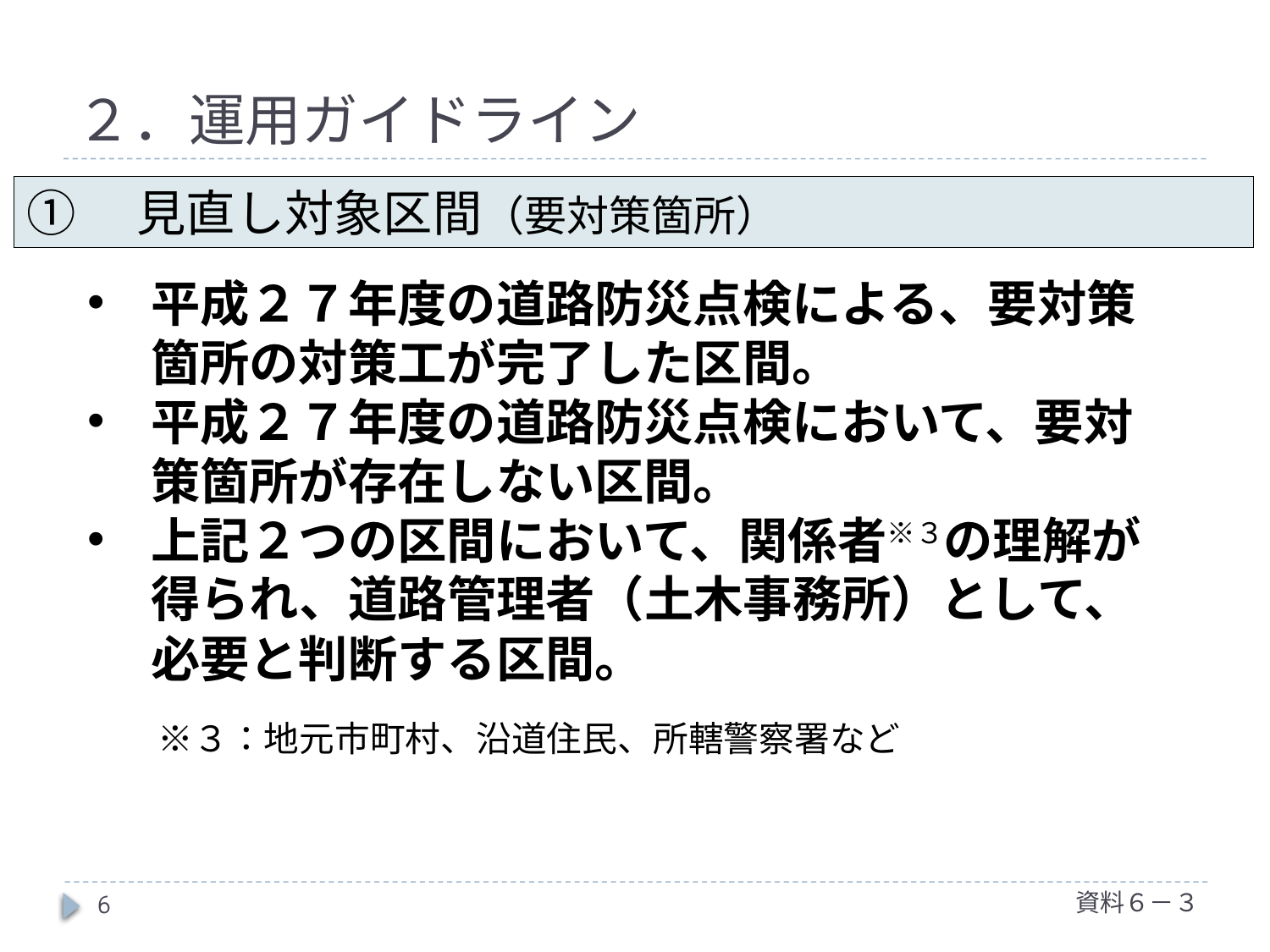

# ２．運用ガイドライン
①　見直し対象区間（要対策箇所）
平成２７年度の道路防災点検による、要対策箇所の対策工が完了した区間。
平成２７年度の道路防災点検において、要対策箇所が存在しない区間。
上記２つの区間において、関係者※３の理解が得られ、道路管理者（土木事務所）として、必要と判断する区間。
　　※３：地元市町村、沿道住民、所轄警察署など
資料６－３
6